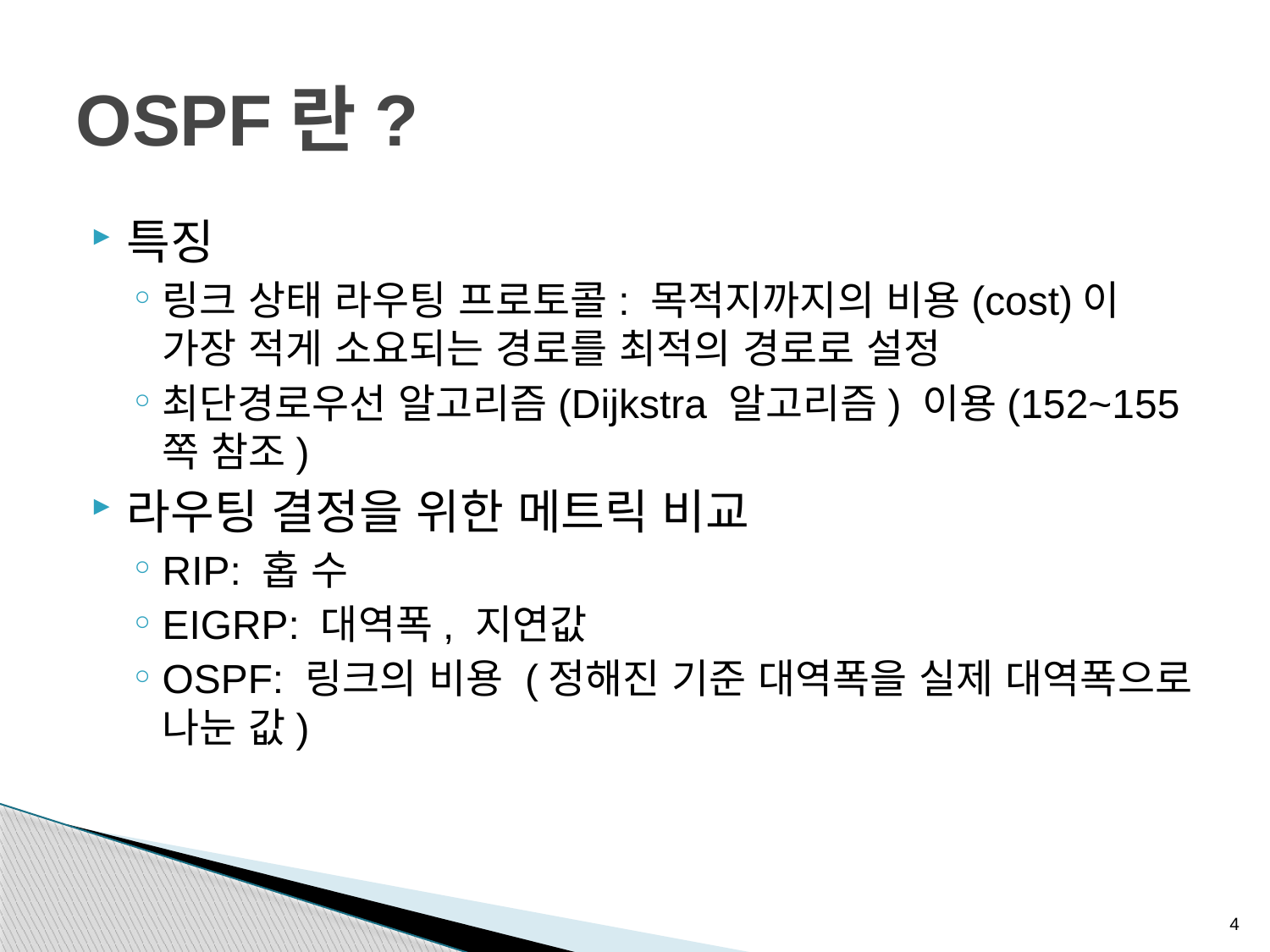

# OSPF란?
특징
링크 상태 라우팅 프로토콜: 목적지까지의 비용(cost)이 가장 적게 소요되는 경로를 최적의 경로로 설정
최단경로우선 알고리즘(Dijkstra 알고리즘) 이용(152~155쪽 참조)
라우팅 결정을 위한 메트릭 비교
RIP: 홉 수
EIGRP: 대역폭, 지연값
OSPF: 링크의 비용 (정해진 기준 대역폭을 실제 대역폭으로 나눈 값)
4